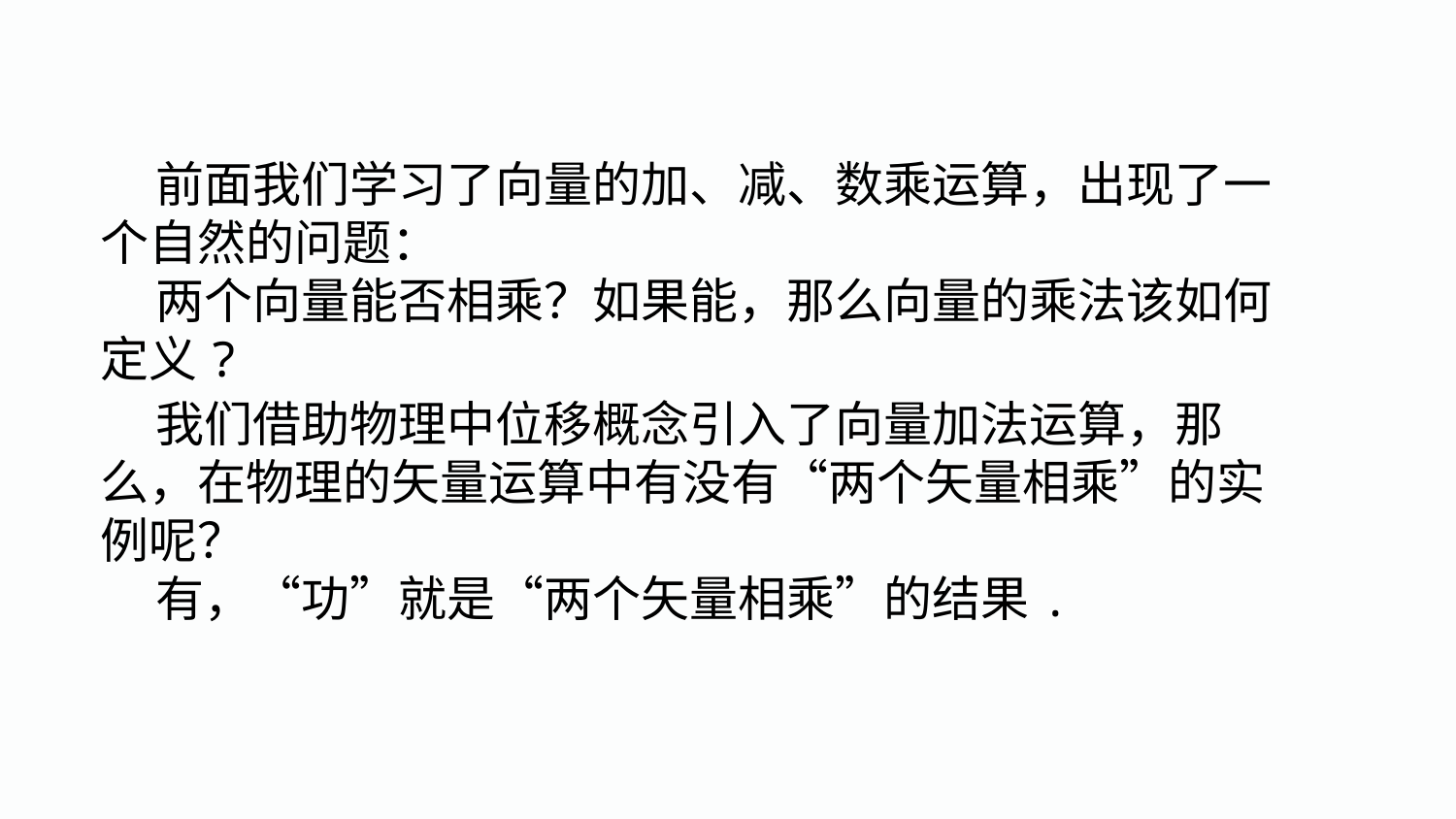

前面我们学习了向量的加、减、数乘运算，出现了一个自然的问题：
    两个向量能否相乘？如果能，那么向量的乘法该如何定义?
    我们借助物理中位移概念引入了向量加法运算，那么，在物理的矢量运算中有没有“两个矢量相乘”的实例呢？
    有，“功”就是“两个矢量相乘”的结果.